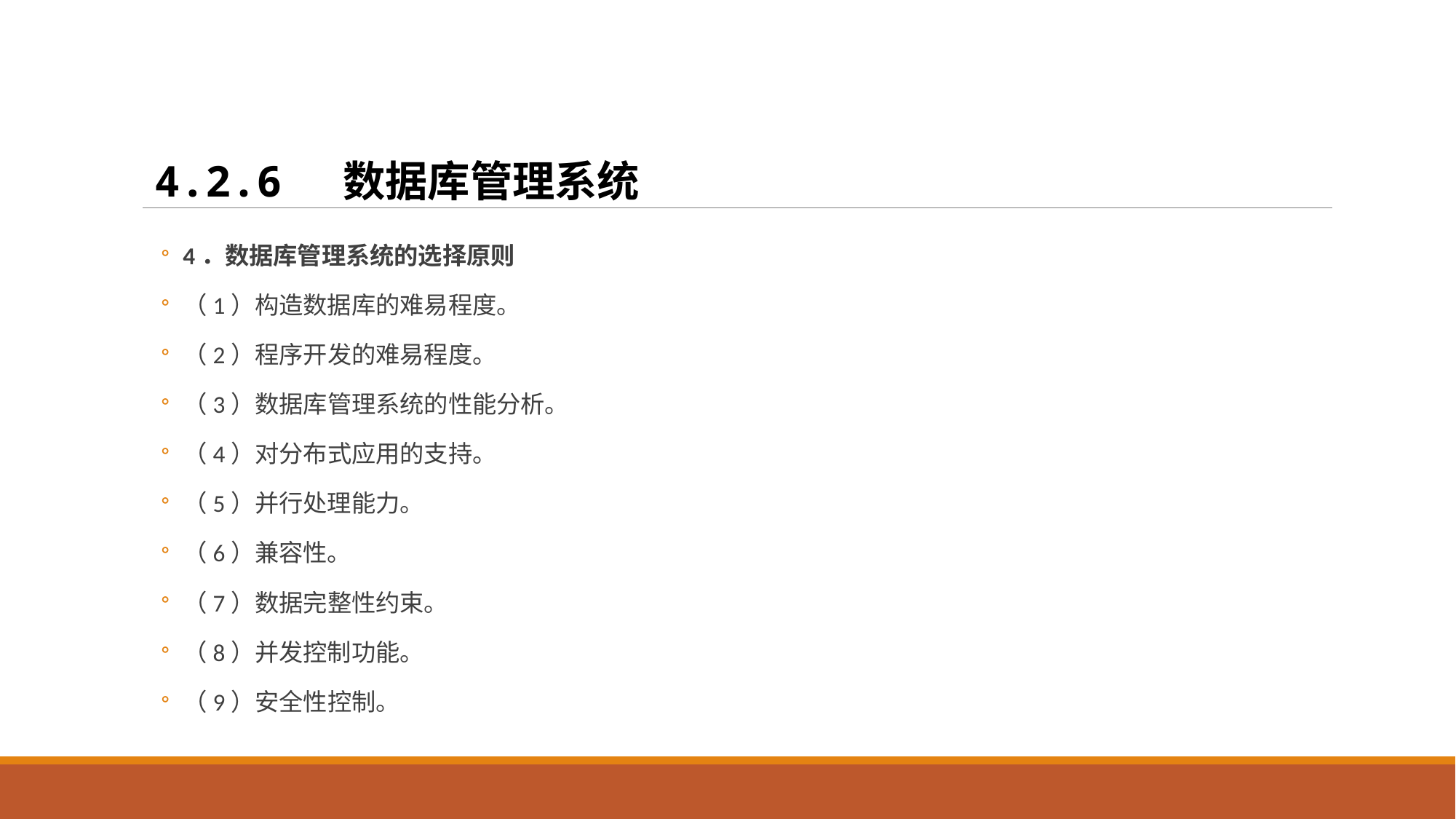

4.2.6  数据库管理系统
4．数据库管理系统的选择原则
（1）构造数据库的难易程度。
（2）程序开发的难易程度。
（3）数据库管理系统的性能分析。
（4）对分布式应用的支持。
（5）并行处理能力。
（6）兼容性。
（7）数据完整性约束。
（8）并发控制功能。
（9）安全性控制。